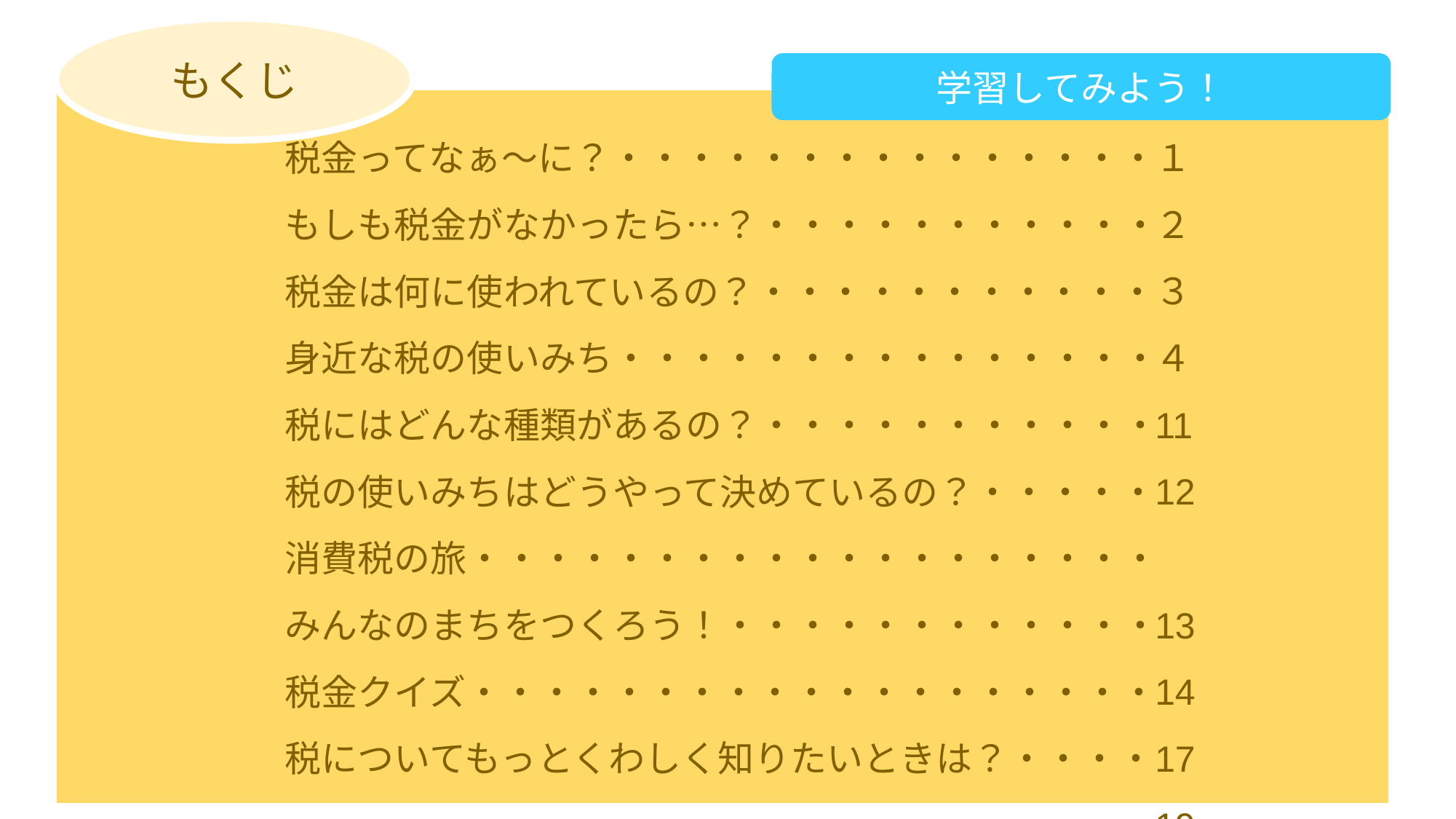

もくじ
学習してみよう！

１

２

３

４

11

12

13

14

17

19
税金ってなぁ～に？・・・・・・・・・・・・・・・

もしも税金がなかったら…？・・・・・・・・・・・

税金は何に使われているの？・・・・・・・・・・・

身近な税の使いみち・・・・・・・・・・・・・・・

税にはどんな種類があるの？・・・・・・・・・・・

税の使いみちはどうやって決めているの？・・・・・

消費税の旅・・・・・・・・・・・・・・・・・・・

みんなのまちをつくろう！・・・・・・・・・・・・

税金クイズ・・・・・・・・・・・・・・・・・・・

税についてもっとくわしく知りたいときは？・・・・
2